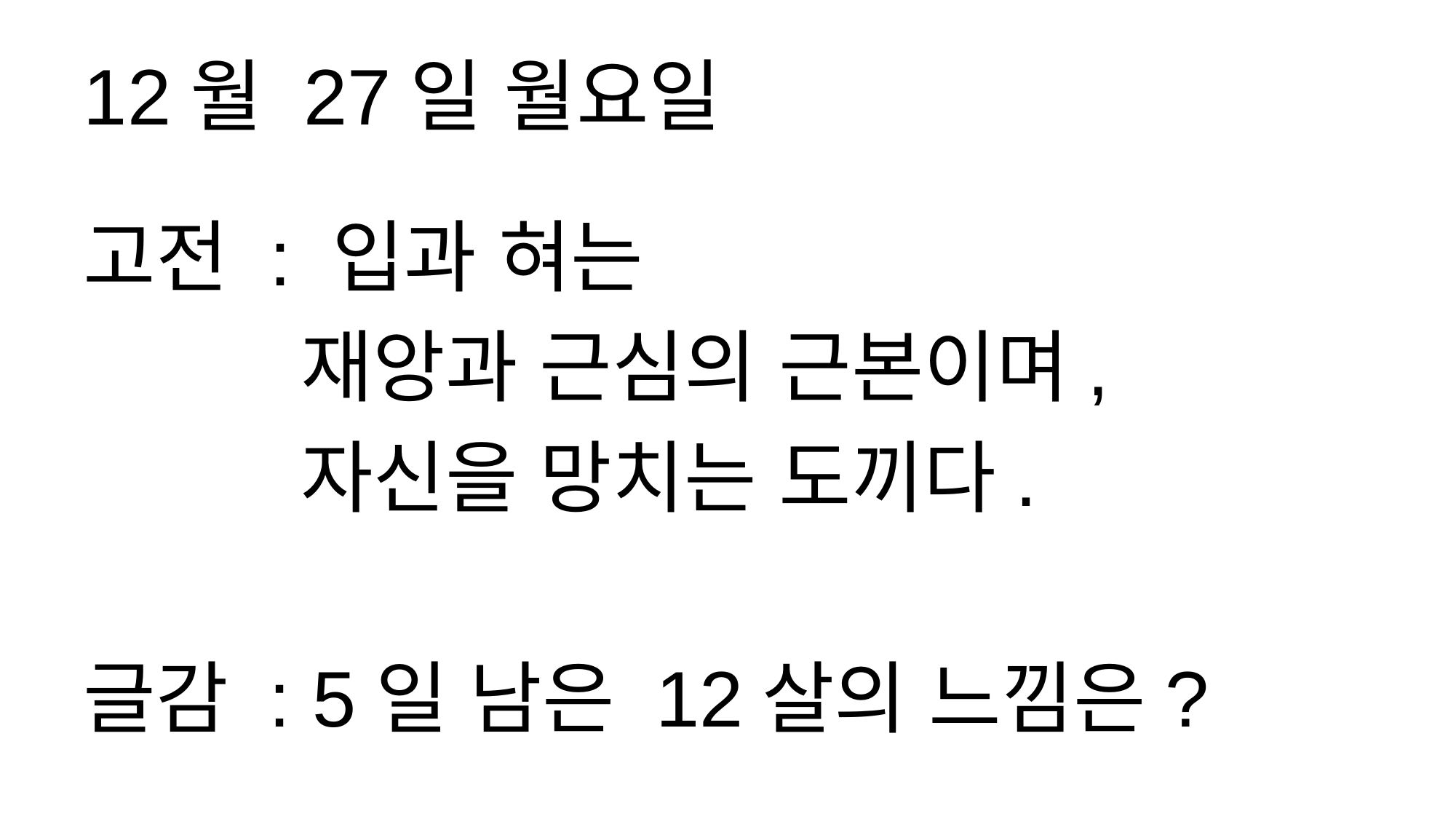

12월 27일 월요일
고전 : 입과 혀는
         재앙과 근심의 근본이며,
         자신을 망치는 도끼다.
글감 : 5일 남은 12살의 느낌은?